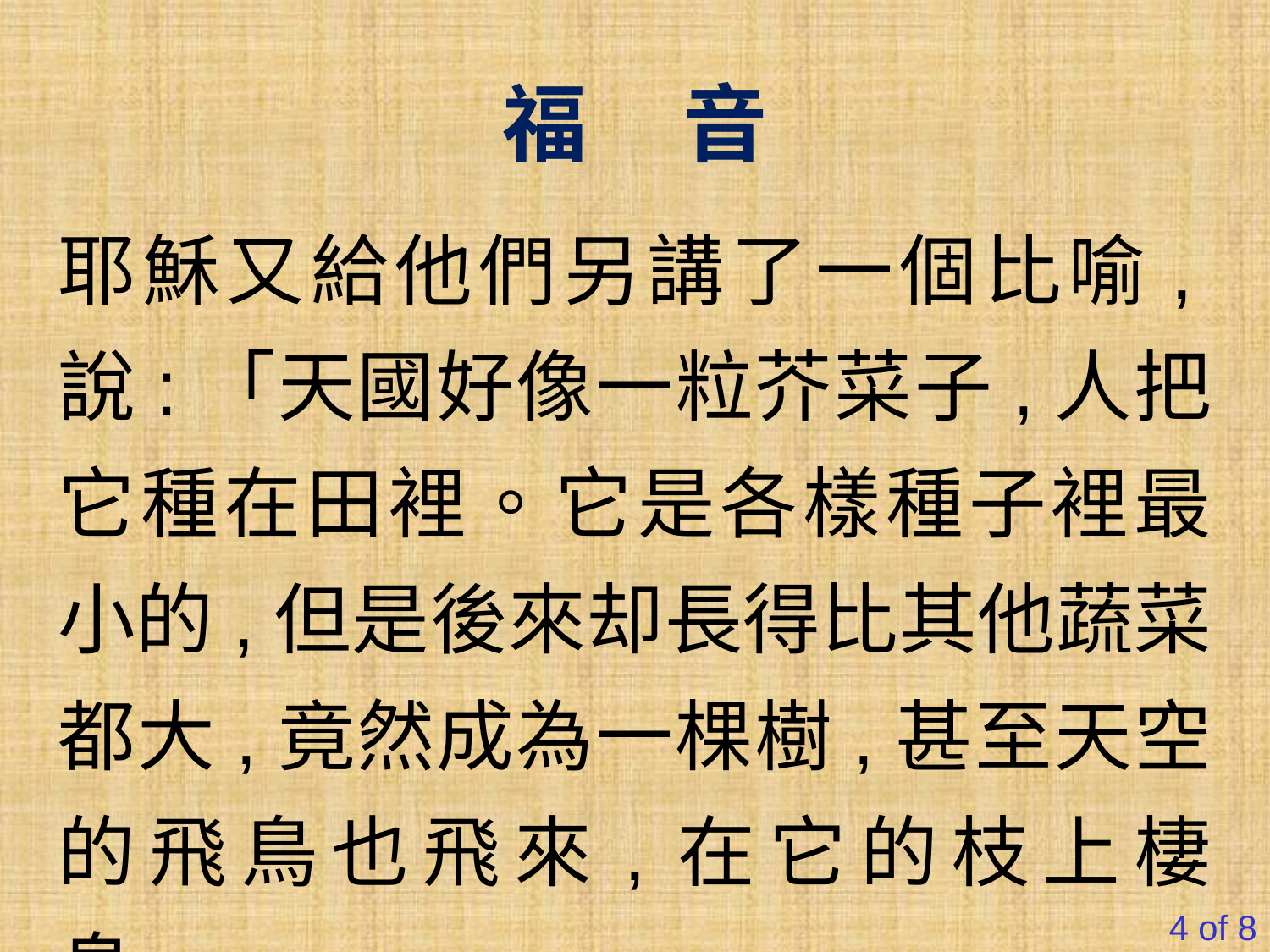

福     音

耶穌又給他們另講了一個比喻,說:「天國好像一粒芥菜子,人把它種在田裡。它是各樣種子裡最小的,但是後來却長得比其他蔬菜都大,竟然成為一棵樹,甚至天空的飛鳥也飛來,在它的枝上棲息。」
4 of 8